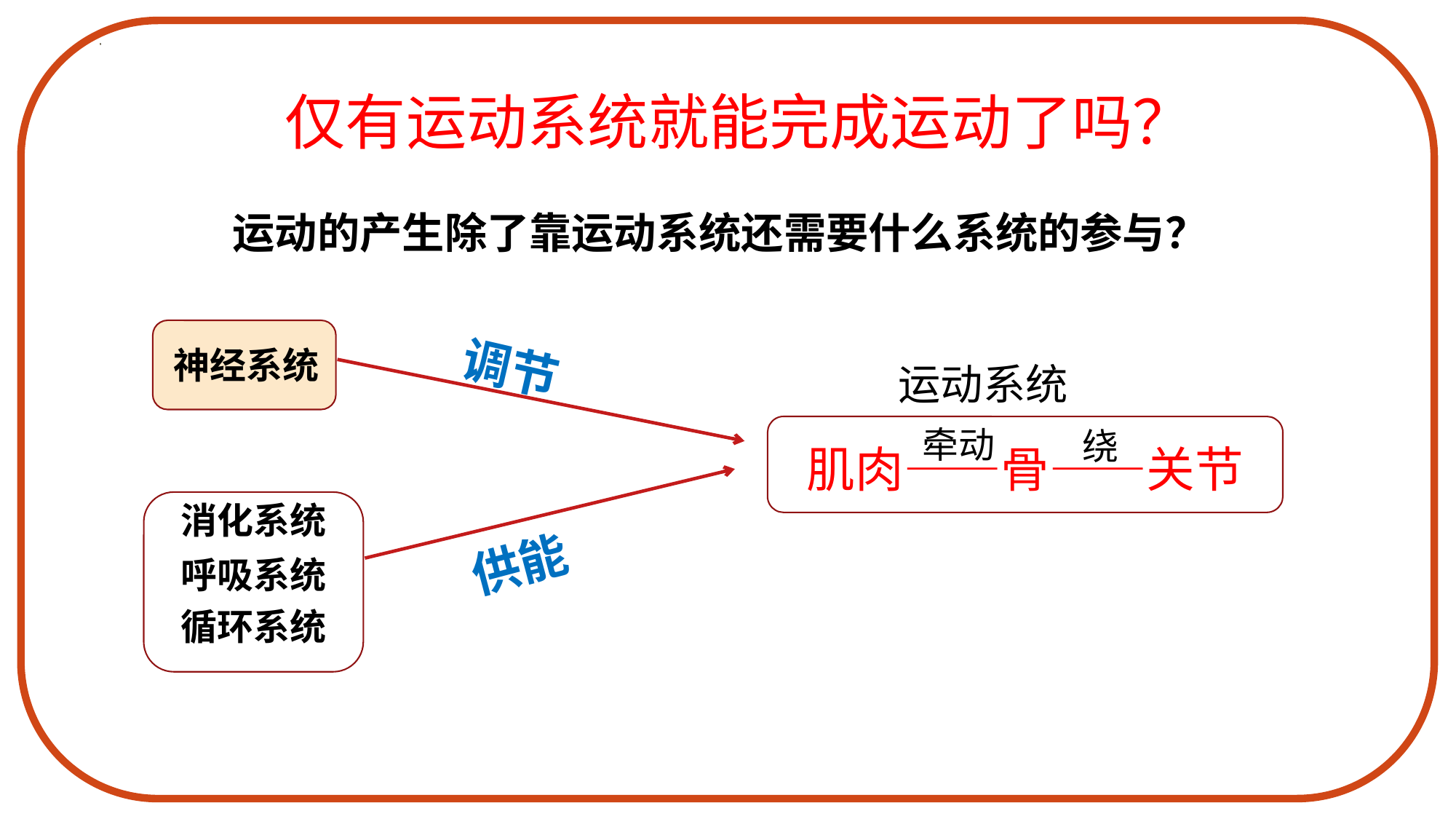

仅有运动系统就能完成运动了吗？
运动的产生除了靠运动系统还需要什么系统的参与？

神经系统
调节
运动系统

牵动
绕
肌肉——骨——关节
供能

消化系统
呼吸系统
循环系统